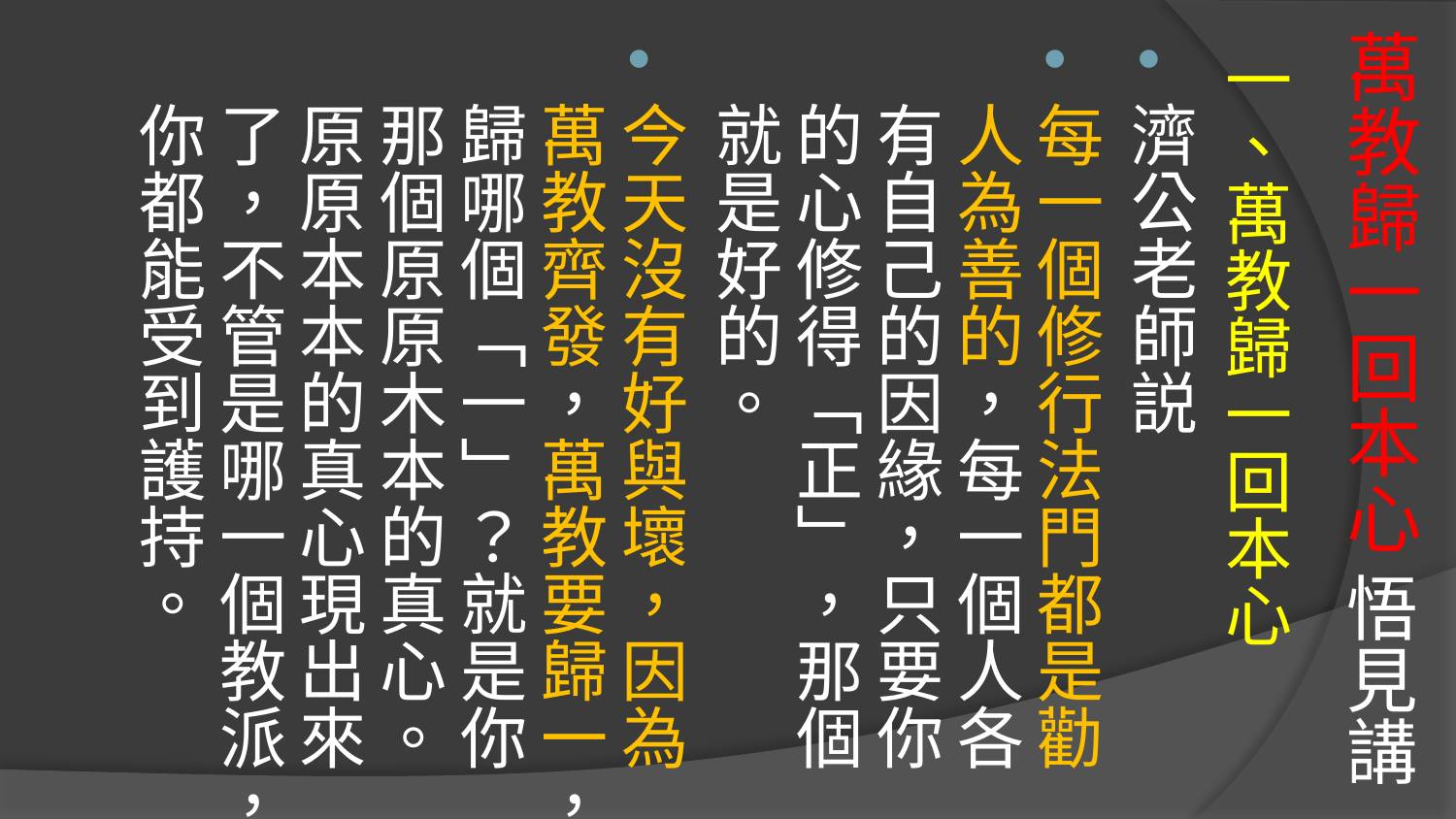

# 萬教歸一回本心 悟見講
一、萬教歸一回本心
濟公老師説
每一個修行法門都是勸人為善的，每一個人各有自己的因緣，只要你 的心修得「正」，那個就是好的。
今天沒有好與壞，因為萬教齊發，萬教要歸一，歸哪個「一」？就是你那個原原木本的真心。原原本本的真心現出來了，不管是哪一個教派，你都能受到護持。